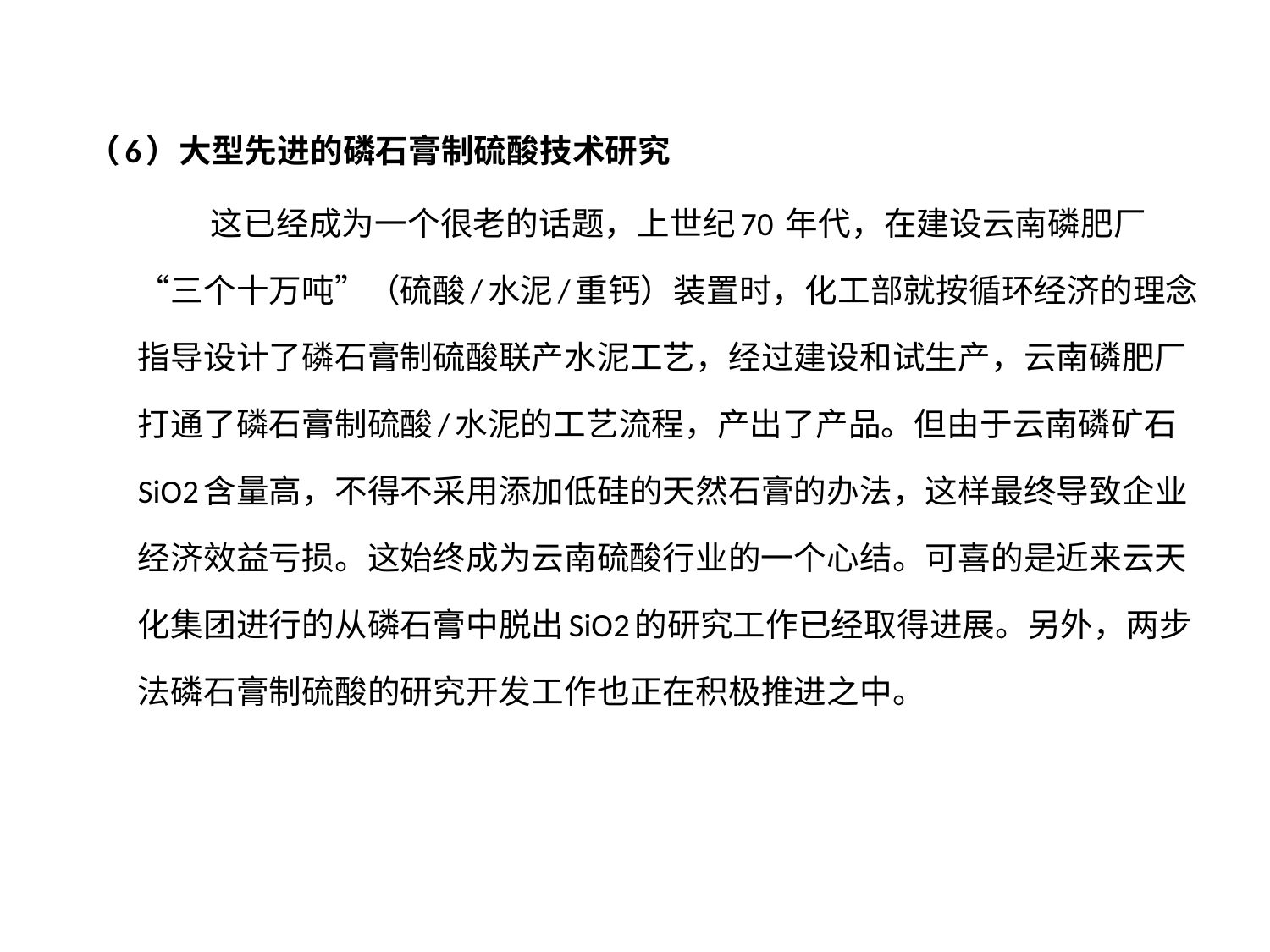

（6）大型先进的磷石膏制硫酸技术研究
                这已经成为一个很老的话题，上世纪70 年代，在建设云南磷肥厂“三个十万吨”（硫酸/水泥/重钙）装置时，化工部就按循环经济的理念指导设计了磷石膏制硫酸联产水泥工艺，经过建设和试生产，云南磷肥厂打通了磷石膏制硫酸/水泥的工艺流程，产出了产品。但由于云南磷矿石SiO2含量高，不得不采用添加低硅的天然石膏的办法，这样最终导致企业经济效益亏损。这始终成为云南硫酸行业的一个心结。可喜的是近来云天化集团进行的从磷石膏中脱出SiO2的研究工作已经取得进展。另外，两步法磷石膏制硫酸的研究开发工作也正在积极推进之中。